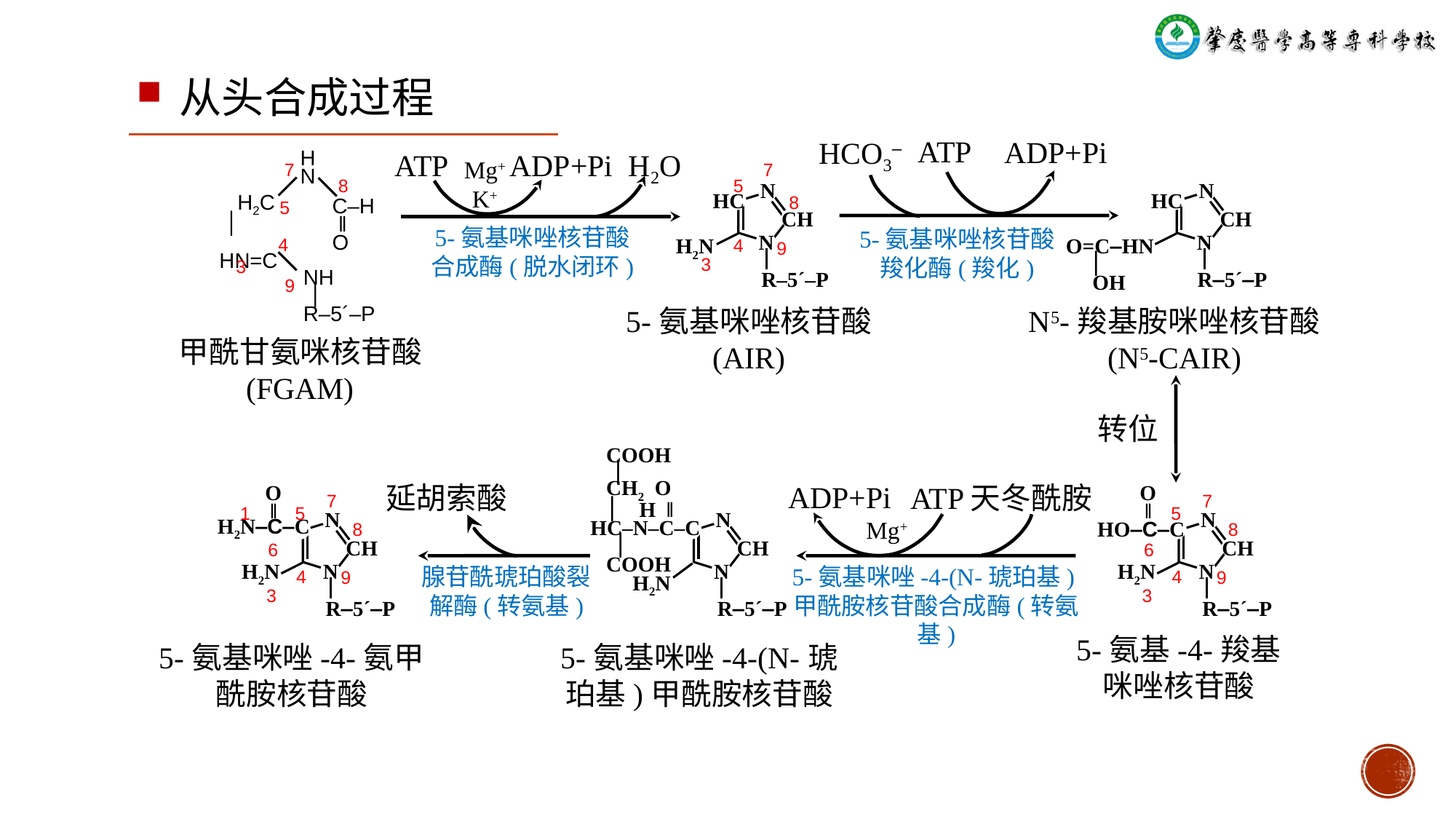

从头合成过程

ATP
ADP+Pi
HCO3‒

ATP
ADP+Pi
H2O

Mg+
K+
H
N
   H2C
 ׀
HN=C
C‒H
 ‖
O
NH
 ׀
R‒5´‒P
7
7

5
8

N

HC

CH
N

H2N
R‒5´‒P

N

HC

CH
N

O=C‒HN
    ׀
     OH
R‒5´‒P
8
5
5-氨基咪唑核苷酸合成酶(脱水闭环)

5-氨基咪唑核苷酸羧化酶(羧化)
4
4
9
3
3
9
5-氨基咪唑核苷酸
(AIR)
N5-羧基胺咪唑核苷酸
(N5-CAIR)
甲酰甘氨咪核苷酸
(FGAM)

转位

   COOH
    ׀
   CH2  O
   ׀    H  ‖
HC‒N‒C‒C
    ׀
   COOH

N

CH
N

H2N
R‒5´‒P

ADP+Pi
天冬酰胺
延胡索酸
ATP
         O
          ‖
H2N‒C‒C

N

CH
N

H2N
R‒5´‒P
        O
         ‖
HO‒C‒C

N

CH
N

H2N
R‒5´‒P
7
7
1
5
5

Mg+
8
8
6
6
腺苷酰琥珀酸裂解酶(转氨基)
5-氨基咪唑-4-(N-琥珀基)甲酰胺核苷酸合成酶(转氨基)
4
4
9
9
3
3
5-氨基-4-羧基咪唑核苷酸
5-氨基咪唑-4-氨甲酰胺核苷酸
5-氨基咪唑-4-(N-琥珀基)甲酰胺核苷酸